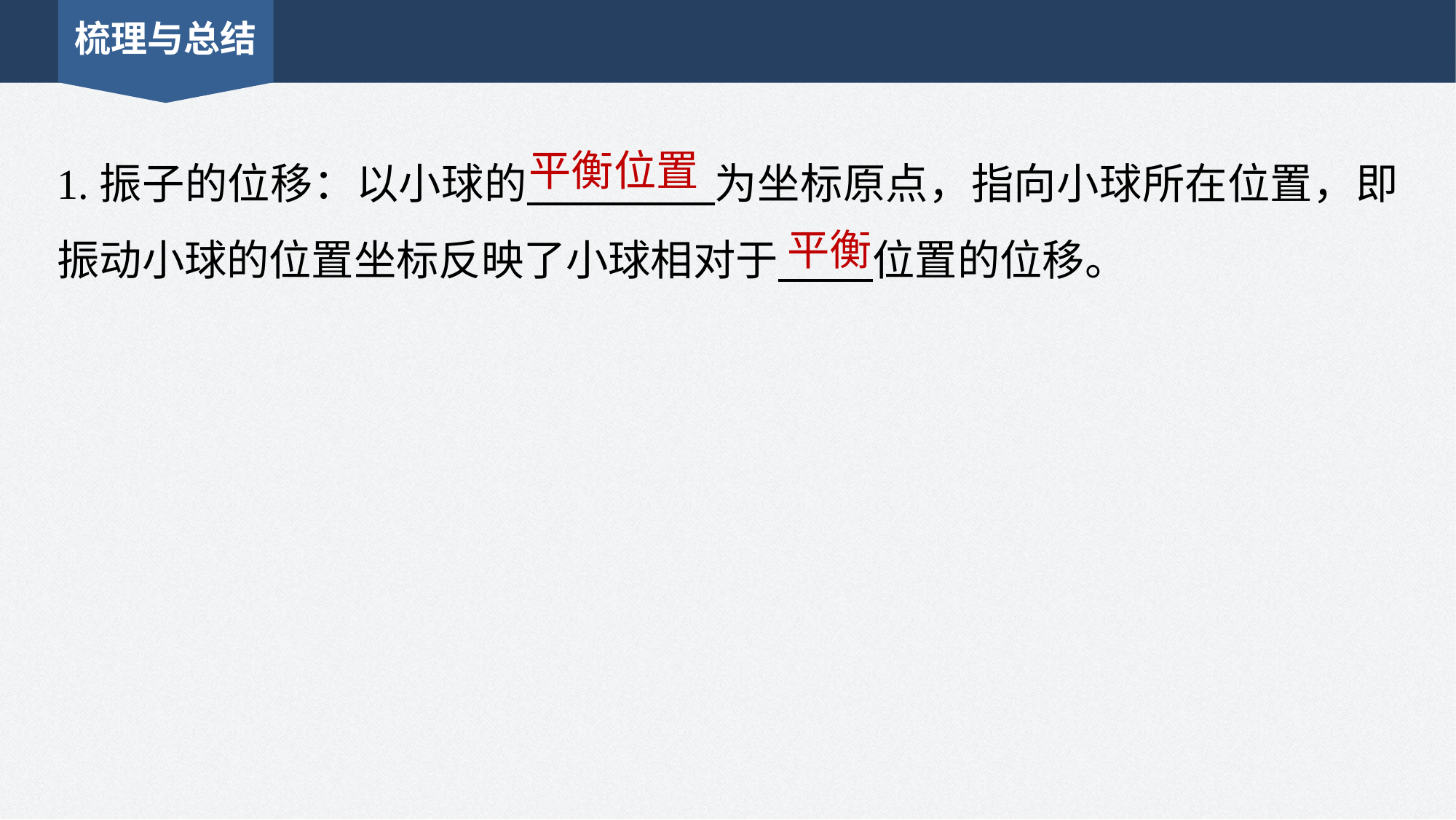

梳理与总结
1.振子的位移：以小球的                   为坐标原点，指向小球所在位置，即振动小球的位置坐标反映了小球相对于          位置的位移。
平衡位置
平衡